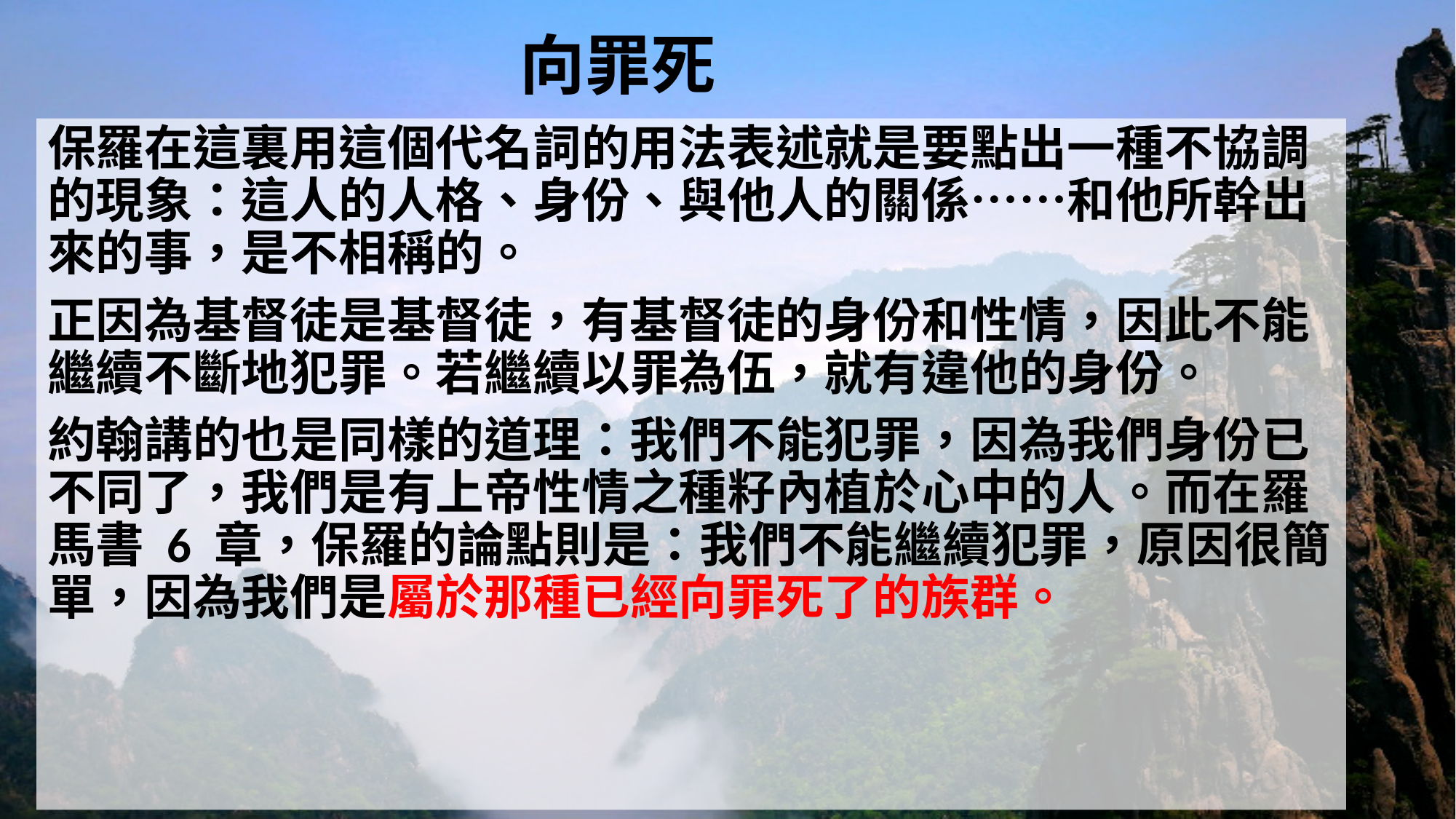

# 向罪死
保羅在這裏用這個代名詞的用法表述就是要點出一種不協調的現象：這人的人格、身份、與他人的關係……和他所幹出來的事，是不相稱的。
正因為基督徒是基督徒，有基督徒的身份和性情，因此不能繼續不斷地犯罪。若繼續以罪為伍，就有違他的身份。
約翰講的也是同樣的道理：我們不能犯罪，因為我們身份已不同了，我們是有上帝性情之種籽內植於心中的人。而在羅馬書 6 章，保羅的論點則是：我們不能繼續犯罪，原因很簡單，因為我們是屬於那種已經向罪死了的族群。